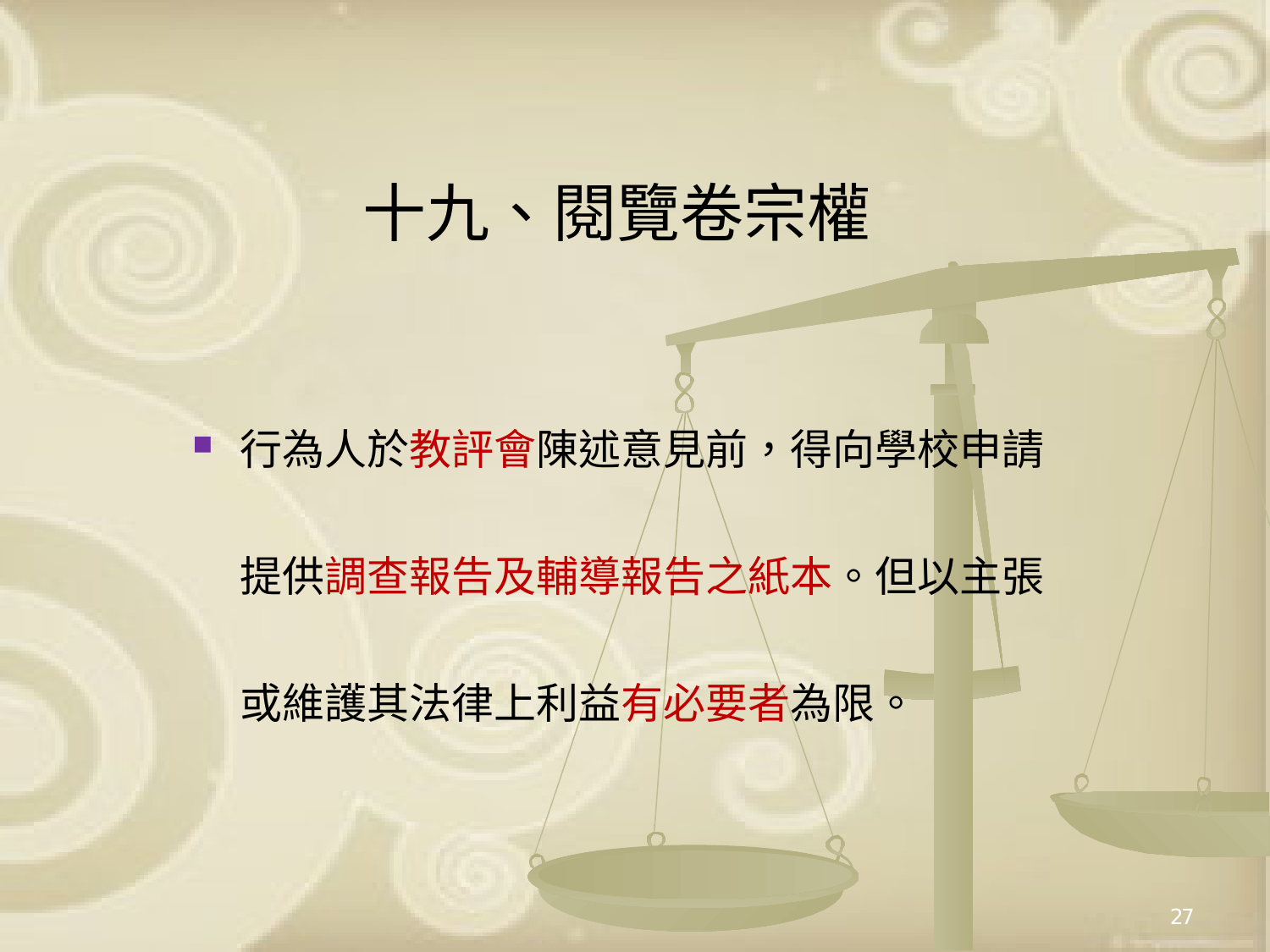

# 十九、閱覽卷宗權
行為人於教評會陳述意見前，得向學校申請提供調查報告及輔導報告之紙本。但以主張或維護其法律上利益有必要者為限。

27